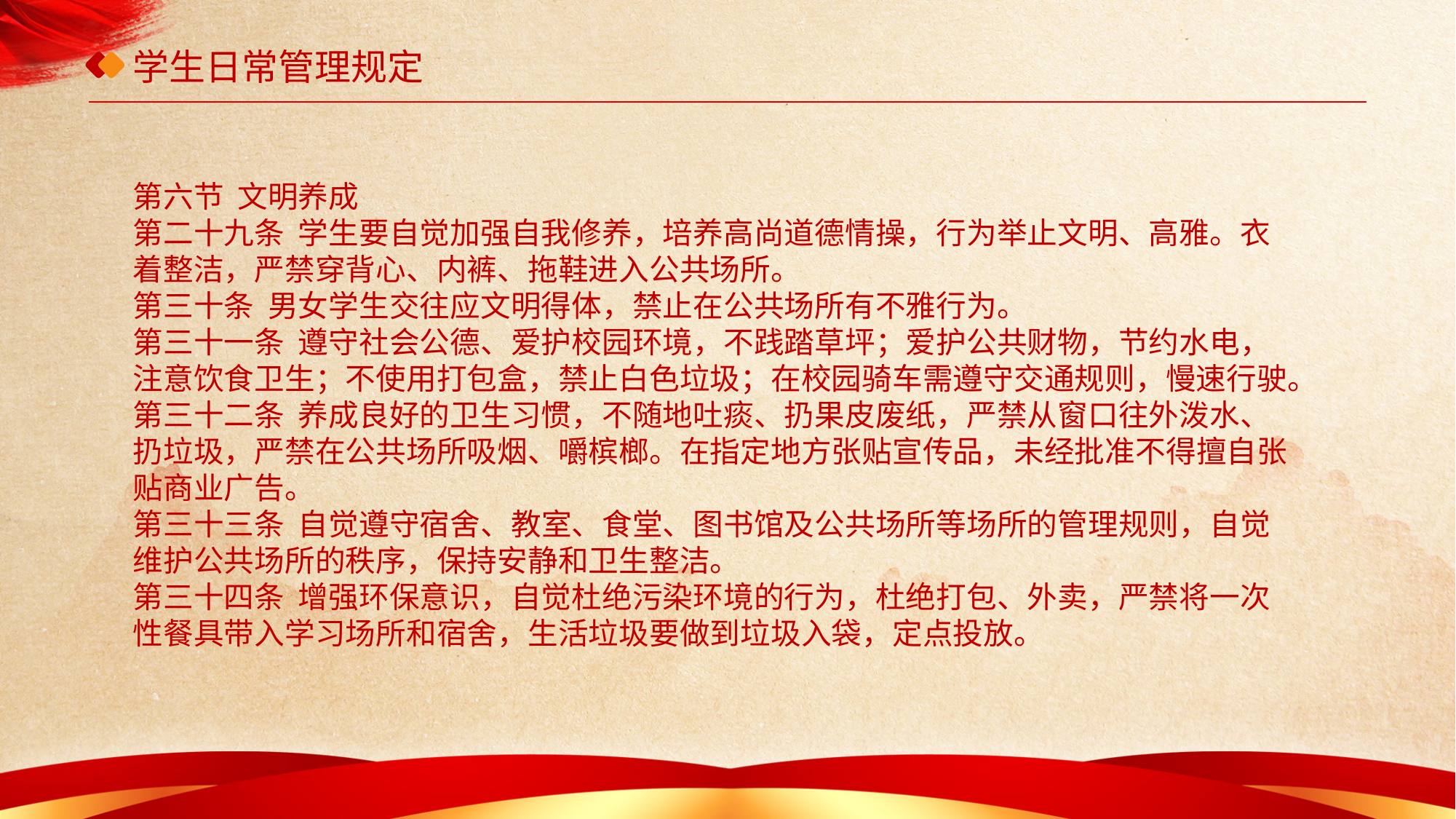

# 学生日常管理规定
第六节  文明养成
第二十九条  学生要自觉加强自我修养，培养高尚道德情操，行为举止文明、高雅。衣着整洁，严禁穿背心、内裤、拖鞋进入公共场所。
第三十条  男女学生交往应文明得体，禁止在公共场所有不雅行为。
第三十一条  遵守社会公德、爱护校园环境，不践踏草坪；爱护公共财物，节约水电，注意饮食卫生；不使用打包盒，禁止白色垃圾；在校园骑车需遵守交通规则，慢速行驶。
第三十二条  养成良好的卫生习惯，不随地吐痰、扔果皮废纸，严禁从窗口往外泼水、扔垃圾，严禁在公共场所吸烟、嚼槟榔。在指定地方张贴宣传品，未经批准不得擅自张贴商业广告。
第三十三条  自觉遵守宿舍、教室、食堂、图书馆及公共场所等场所的管理规则，自觉维护公共场所的秩序，保持安静和卫生整洁。
第三十四条  增强环保意识，自觉杜绝污染环境的行为，杜绝打包、外卖，严禁将一次性餐具带入学习场所和宿舍，生活垃圾要做到垃圾入袋，定点投放。